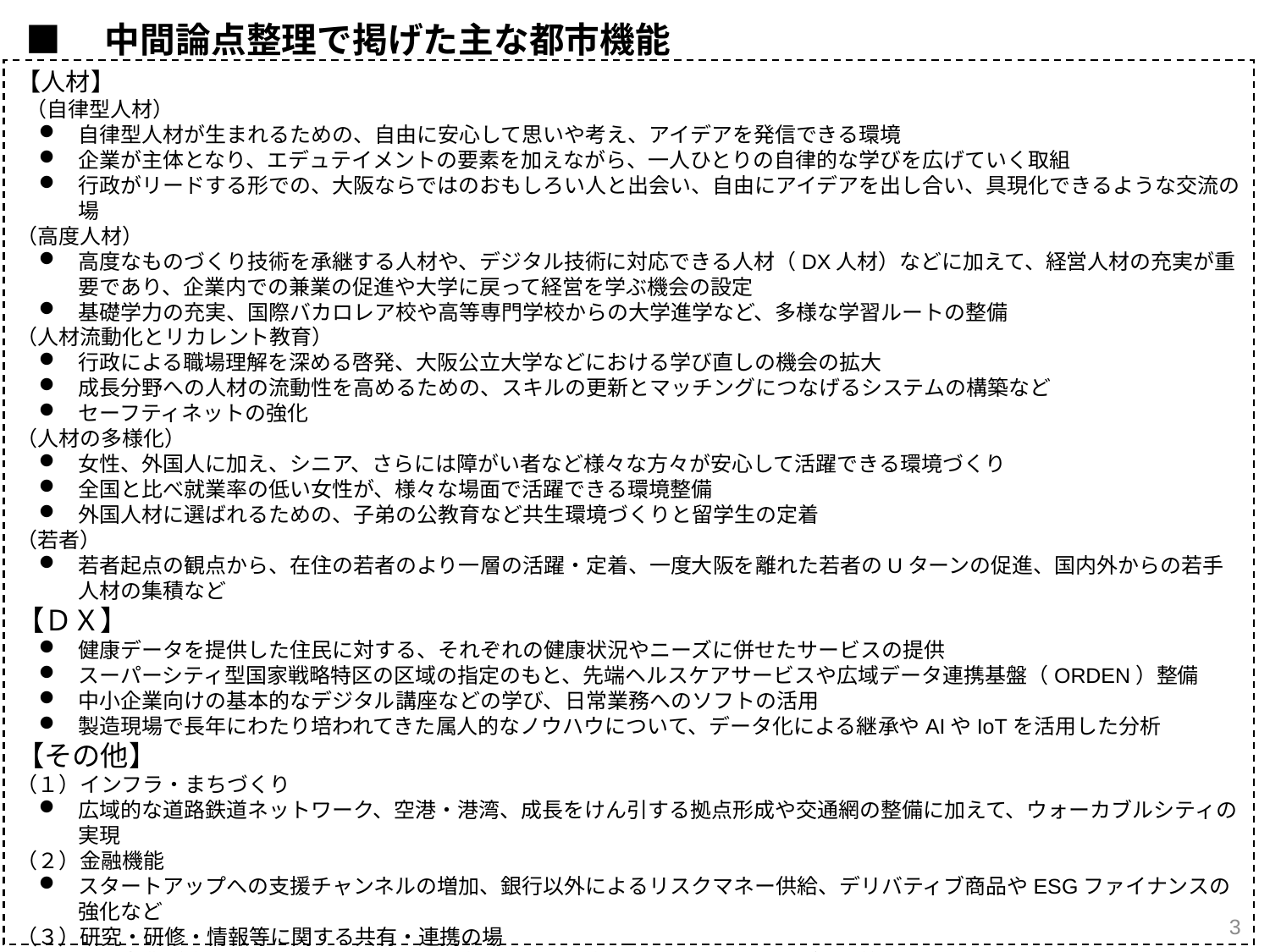

■　中間論点整理で掲げた主な都市機能
【人材】
 （自律型人材）
自律型人材が生まれるための、自由に安心して思いや考え、アイデアを発信できる環境
企業が主体となり、エデュテイメントの要素を加えながら、一人ひとりの自律的な学びを広げていく取組
行政がリードする形での、大阪ならではのおもしろい人と出会い、自由にアイデアを出し合い、具現化できるような交流の場
（高度人材）
高度なものづくり技術を承継する人材や、デジタル技術に対応できる人材（DX人材）などに加えて、経営人材の充実が重要であり、企業内での兼業の促進や大学に戻って経営を学ぶ機会の設定
基礎学力の充実、国際バカロレア校や高等専門学校からの大学進学など、多様な学習ルートの整備
（人材流動化とリカレント教育）
行政による職場理解を深める啓発、大阪公立大学などにおける学び直しの機会の拡大
成長分野への人材の流動性を高めるための、スキルの更新とマッチングにつなげるシステムの構築など
セーフティネットの強化
（人材の多様化）
女性、外国人に加え、シニア、さらには障がい者など様々な方々が安心して活躍できる環境づくり
全国と比べ就業率の低い女性が、様々な場面で活躍できる環境整備
外国人材に選ばれるための、子弟の公教育など共生環境づくりと留学生の定着
（若者）
若者起点の観点から、在住の若者のより一層の活躍・定着、一度大阪を離れた若者のUターンの促進、国内外からの若手人材の集積など
【ＤＸ】
健康データを提供した住民に対する、それぞれの健康状況やニーズに併せたサービスの提供
スーパーシティ型国家戦略特区の区域の指定のもと、先端ヘルスケアサービスや広域データ連携基盤（ORDEN）整備
中小企業向けの基本的なデジタル講座などの学び、日常業務へのソフトの活用
製造現場で長年にわたり培われてきた属人的なノウハウについて、データ化による継承やAIやIoTを活用した分析
【その他】
（１）インフラ・まちづくり
広域的な道路鉄道ネットワーク、空港・港湾、成長をけん引する拠点形成や交通網の整備に加えて、ウォーカブルシティの実現
（２）金融機能
スタートアップへの支援チャンネルの増加、銀行以外によるリスクマネー供給、デリバティブ商品やESGファイナンスの強化など
（３）研究・研修・情報等に関する共有・連携の場
中小企業が強みに専念できるように、教育や研修、研究や検査の設備、顧客データ等を共通基盤として地域で用意
（４）実証の場
新たな経済モデルの実証の場としての役割
3